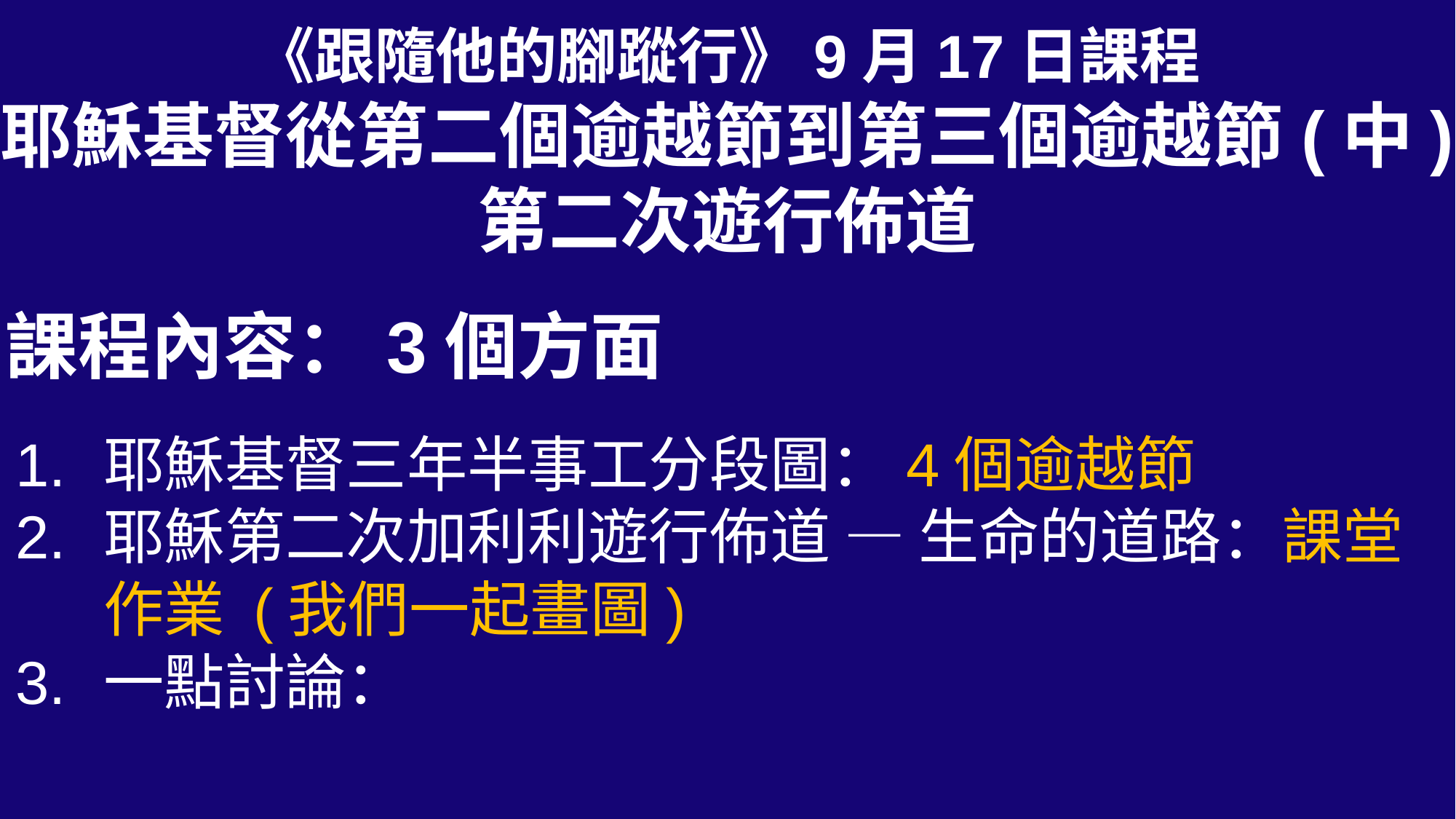

《跟隨他的腳蹤行》9月17日課程
耶穌基督從第二個逾越節到第三個逾越節(中)
第二次遊行佈道
課程內容：3個方面
耶穌基督三年半事工分段圖：4個逾越節
耶穌第二次加利利遊行佈道 — 生命的道路：課堂作業 (我們一起畫圖)
一點討論：